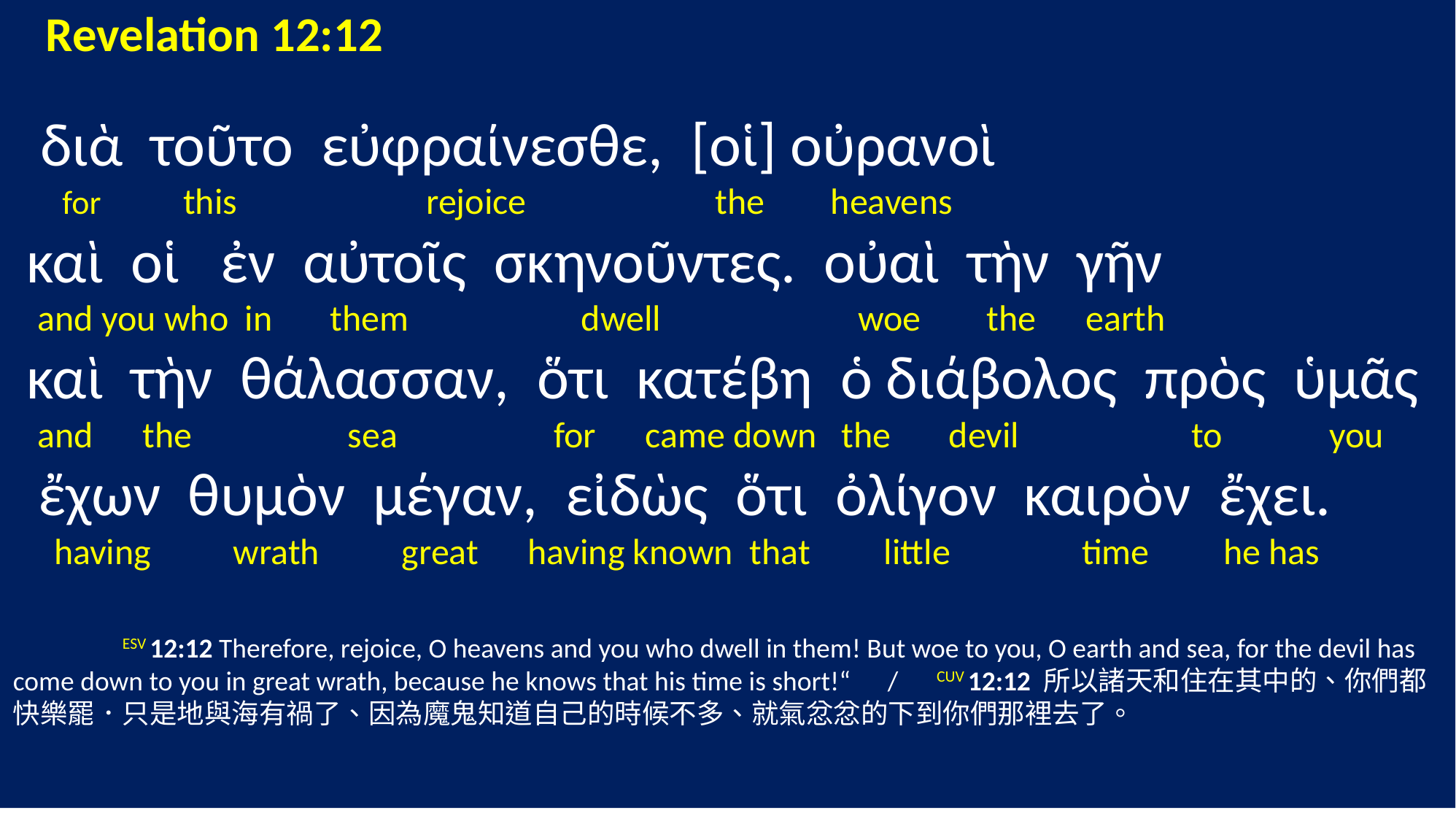

Revelation 12:12

  διὰ  τοῦτο  εὐφραίνεσθε,  [οἱ] οὐρανοὶ
      for           this                       rejoice                       the        heavens
 καὶ  οἱ   ἐν  αὐτοῖς  σκηνοῦντες.  οὐαὶ  τὴν  γῆν
   and you who  in       them                     dwell                        woe        the      earth
 καὶ  τὴν  θάλασσαν,  ὅτι  κατέβη  ὁ διάβολος  πρὸς  ὑμᾶς
   and      the                   sea                   for      came down   the       devil                     to             you
  ἔχων  θυμὸν  μέγαν,  εἰδὼς  ὅτι  ὀλίγον  καιρὸν  ἔχει.
     having          wrath          great      having known  that         little                time         he has

	ESV 12:12 Therefore, rejoice, O heavens and you who dwell in them! But woe to you, O earth and sea, for the devil has come down to you in great wrath, because he knows that his time is short!“      /      CUV 12:12 所以諸天和住在其中的、你們都快樂罷．只是地與海有禍了、因為魔鬼知道自己的時候不多、就氣忿忿的下到你們那裡去了。